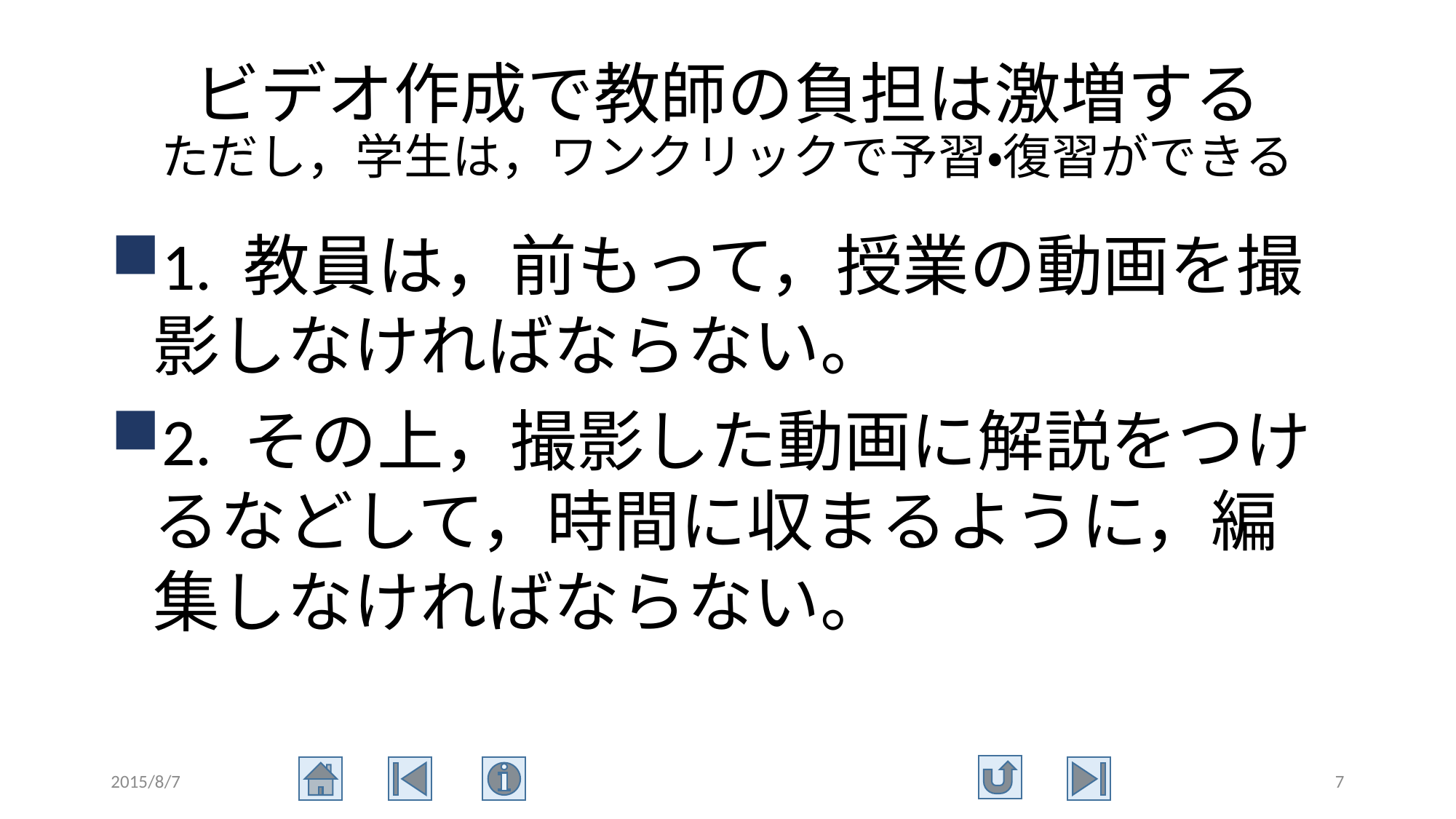

# ビデオ作成で教師の負担は激増する ただし，学生は，ワンクリックで予習・復習ができる
1. 教員は，前もって，授業の動画を撮影しなければならない。
2. その上，撮影した動画に解説をつけるなどして，時間に収まるように，編集しなければならない。
2015/8/7
7